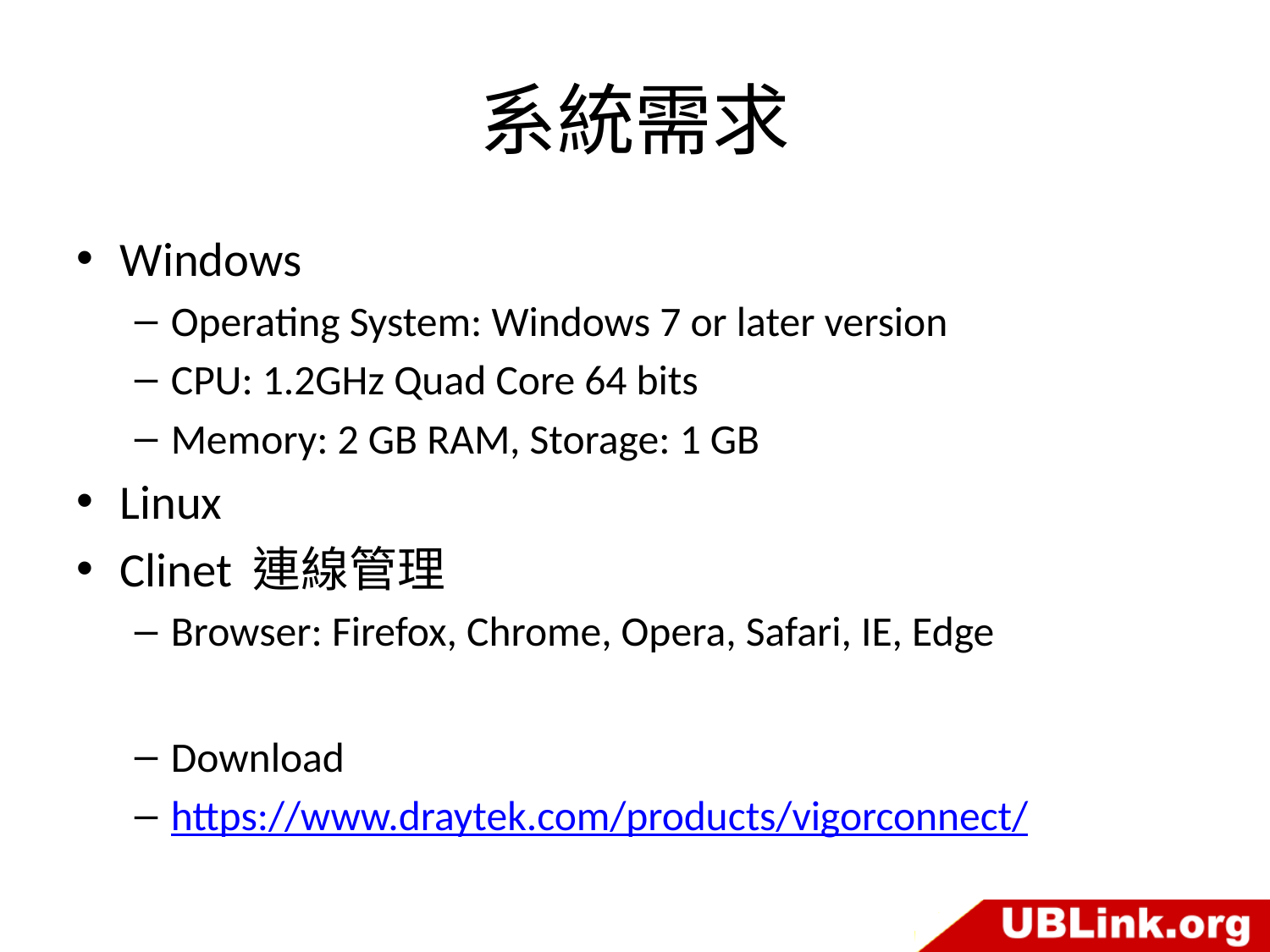

# 系統需求
Windows
Operating System: Windows 7 or later version
CPU: 1.2GHz Quad Core 64 bits
Memory: 2 GB RAM, Storage: 1 GB
Linux
Clinet 連線管理
Browser: Firefox, Chrome, Opera, Safari, IE, Edge

Download
https://www.draytek.com/products/vigorconnect/